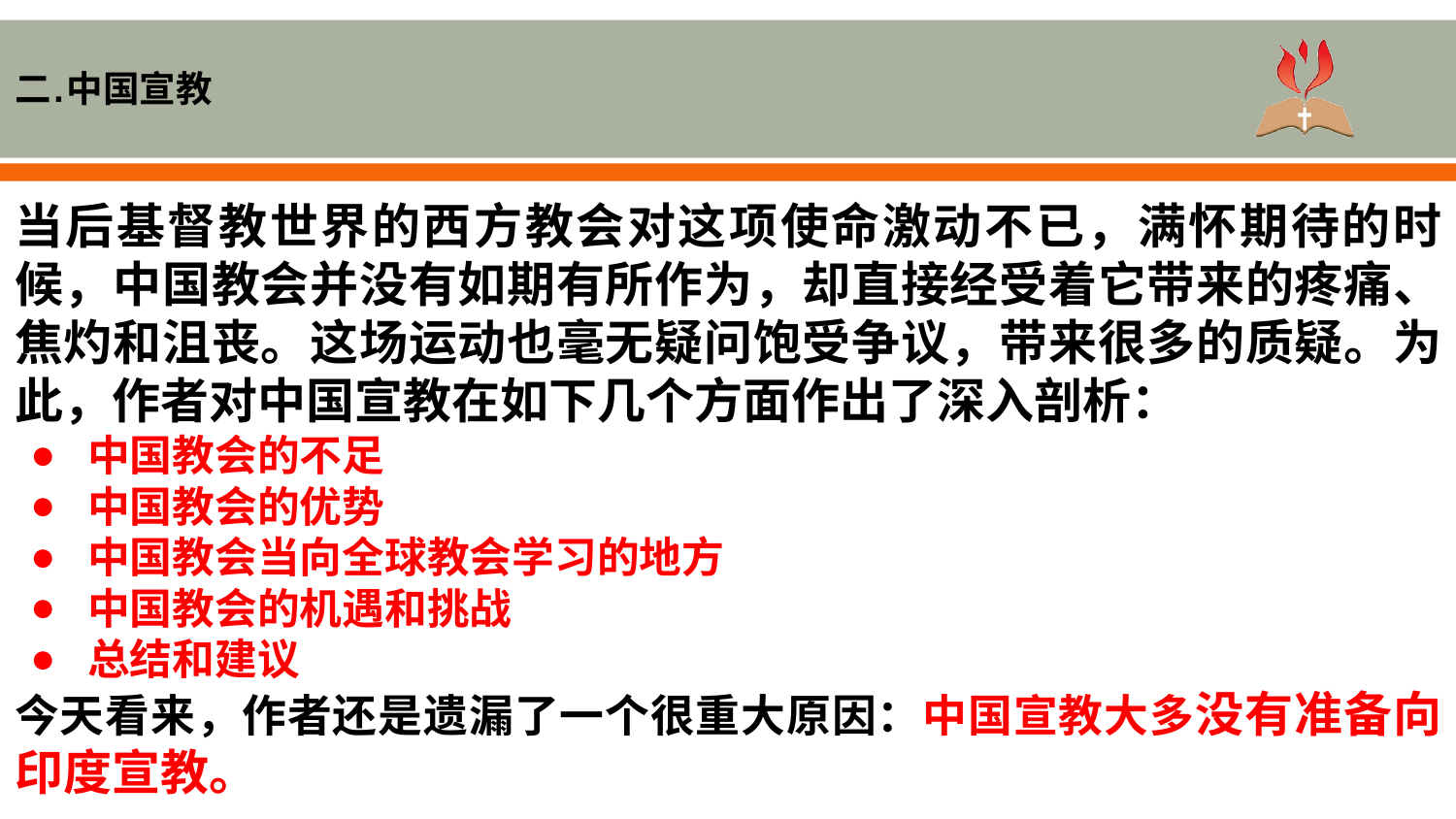

二.中国宣教
当后基督教世界的西方教会对这项使命激动不已，满怀期待的时候，中国教会并没有如期有所作为，却直接经受着它带来的疼痛、焦灼和沮丧。这场运动也毫无疑问饱受争议，带来很多的质疑。为此，作者对中国宣教在如下几个方面作出了深入剖析：
中国教会的不足
中国教会的优势
中国教会当向全球教会学习的地方
中国教会的机遇和挑战
总结和建议
今天看来，作者还是遗漏了一个很重大原因：中国宣教大多没有准备向印度宣教。